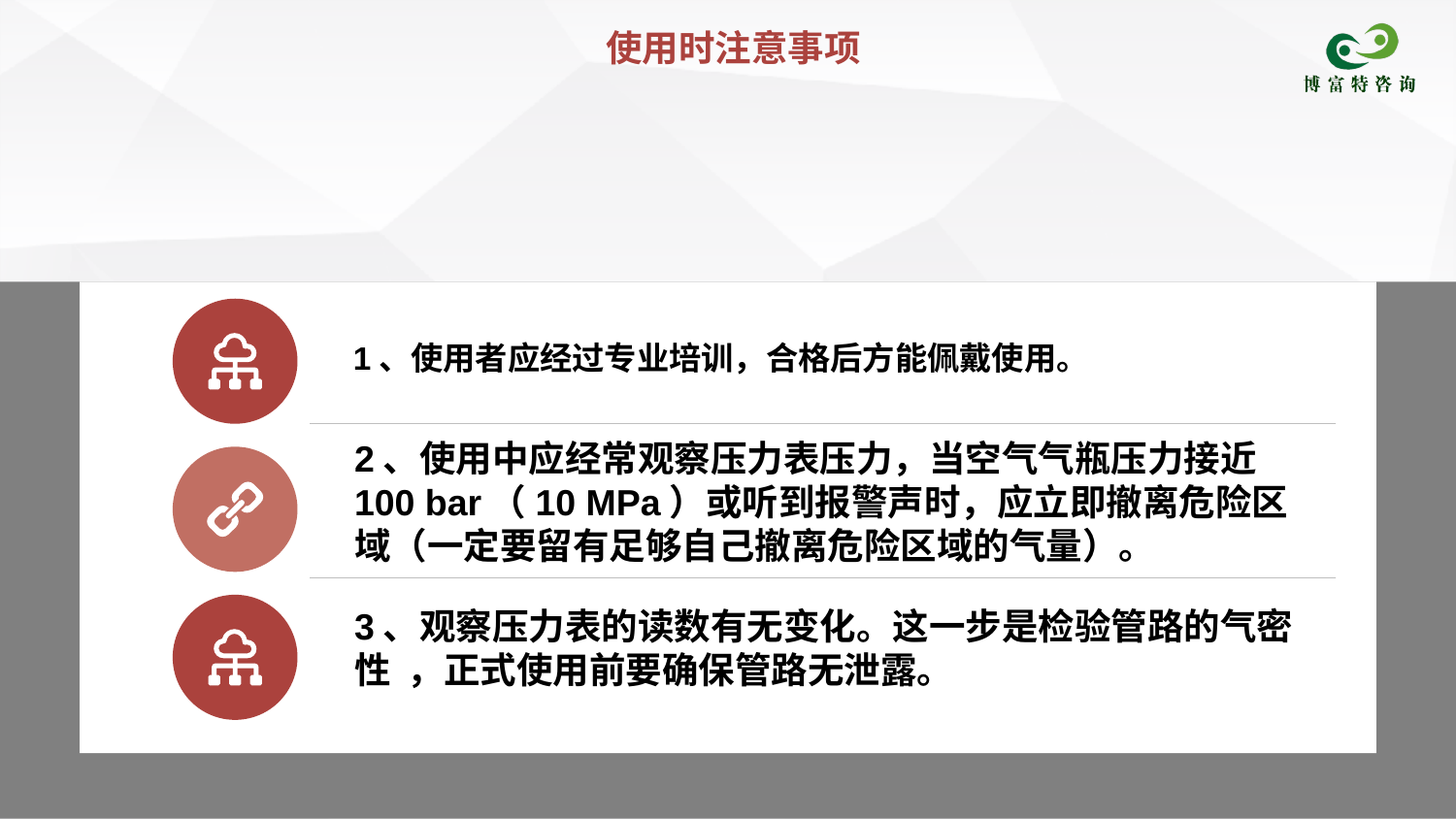

使用时注意事项

1、使用者应经过专业培训，合格后方能佩戴使用。

2、使用中应经常观察压力表压力，当空气气瓶压力接近100 bar（10 MPa）或听到报警声时，应立即撤离危险区域（一定要留有足够自己撤离危险区域的气量）。

3、观察压力表的读数有无变化。这一步是检验管路的气密性  ，正式使用前要确保管路无泄露。